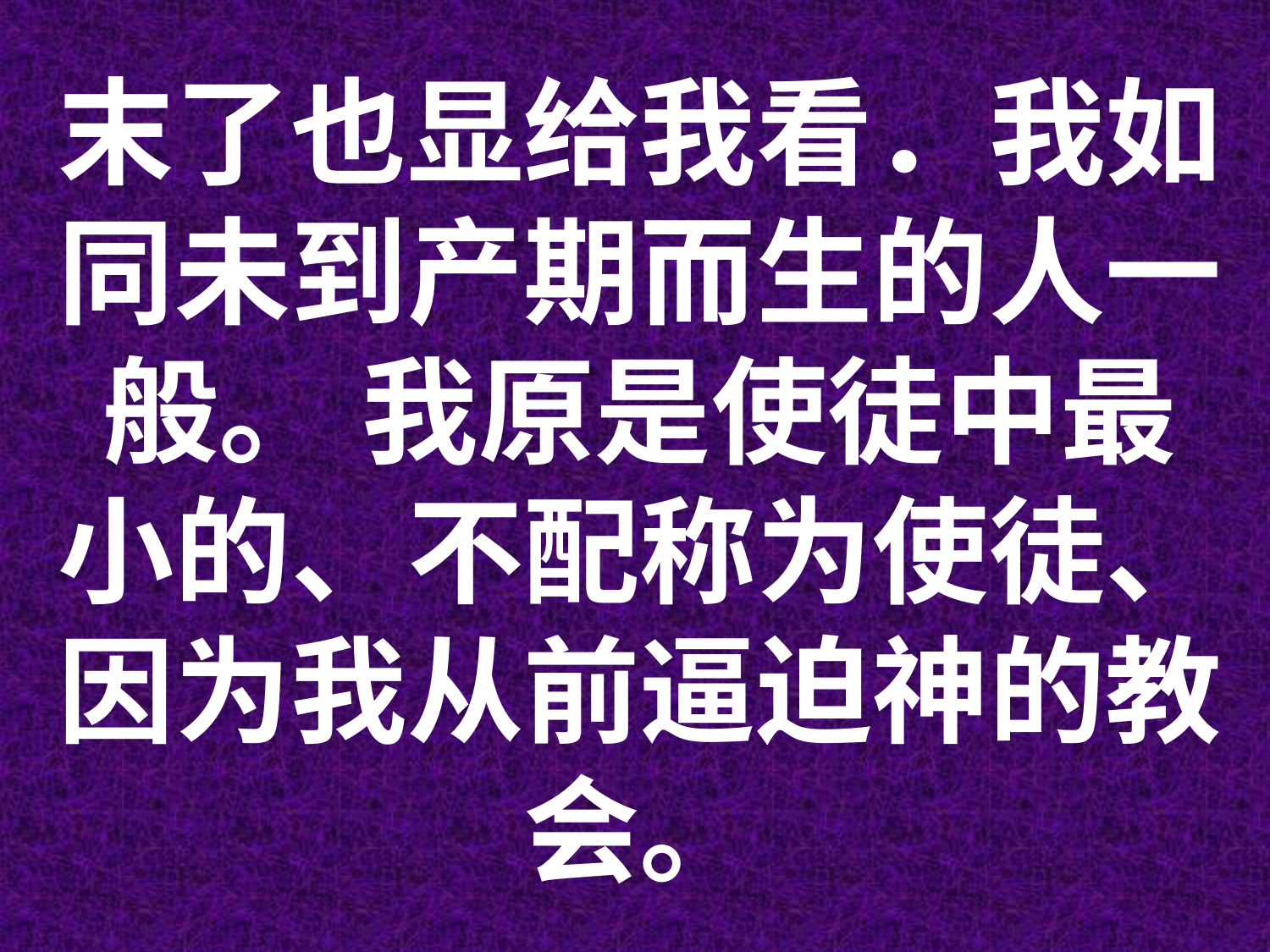

# 末了也显给我看．我如同未到产期而生的人一般。 我原是使徒中最小的、不配称为使徒、因为我从前逼迫神的教会。